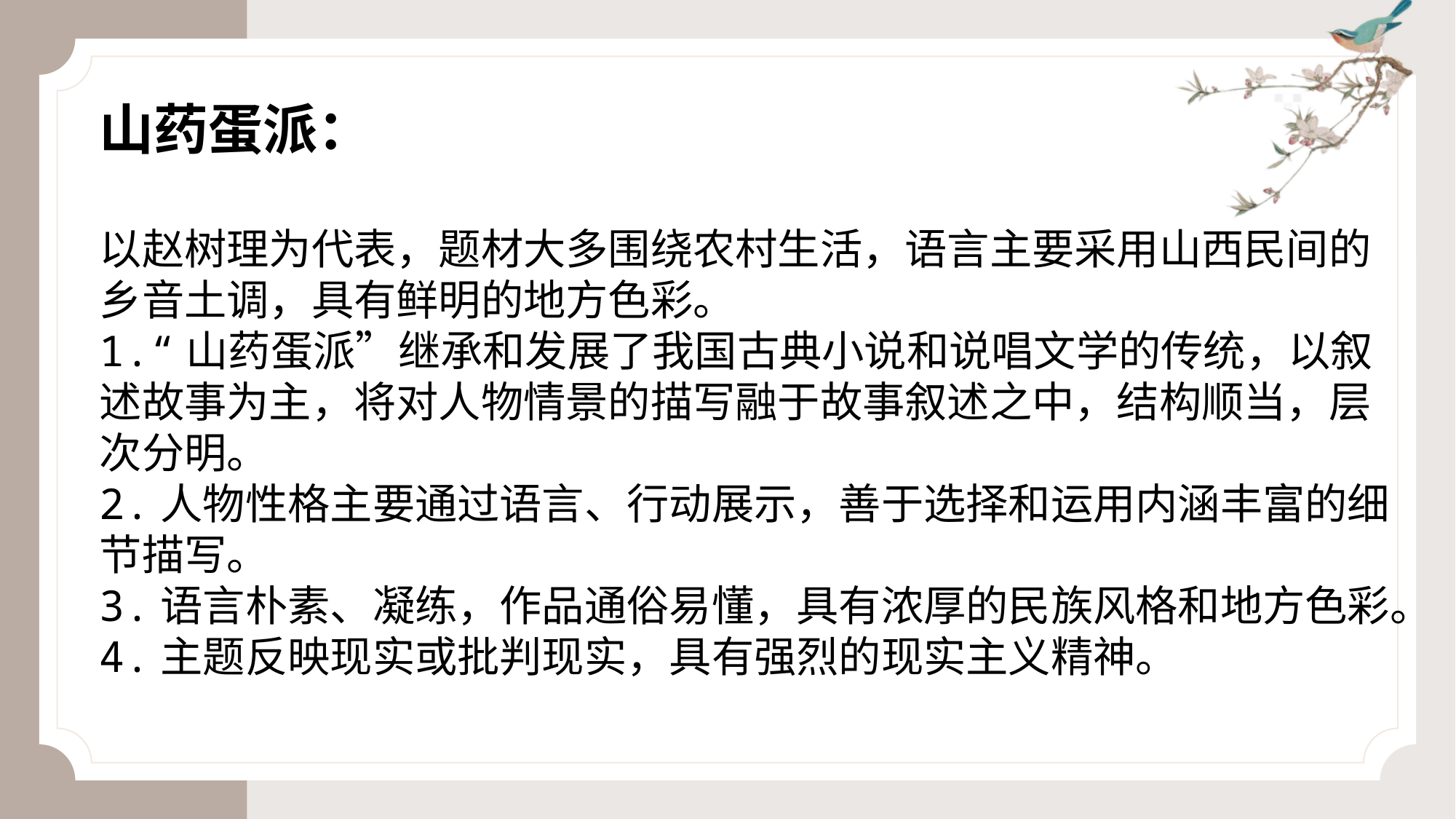

山药蛋派：
以赵树理为代表，题材大多围绕农村生活，语言主要采用山西民间的乡音土调，具有鲜明的地方色彩。
1.“山药蛋派”继承和发展了我国古典小说和说唱文学的传统，以叙述故事为主，将对人物情景的描写融于故事叙述之中，结构顺当，层次分明。
2.人物性格主要通过语言、行动展示，善于选择和运用内涵丰富的细节描写。
3.语言朴素、凝练，作品通俗易懂，具有浓厚的民族风格和地方色彩。
4.主题反映现实或批判现实，具有强烈的现实主义精神。